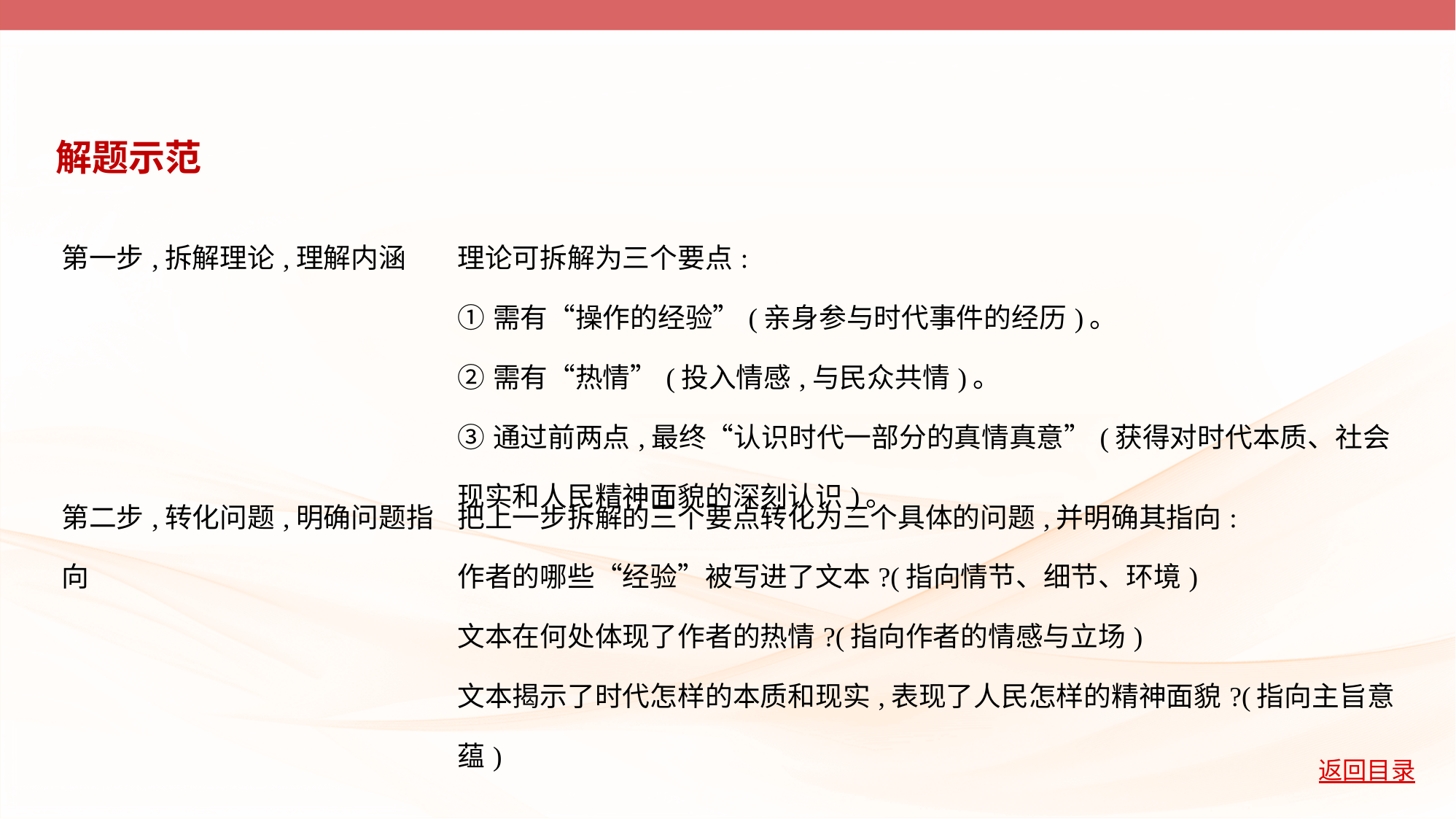

解题示范
| 第一步,拆解理论,理解内涵 | 理论可拆解为三个要点: ①需有“操作的经验”(亲身参与时代事件的经历)。 ②需有“热情”(投入情感,与民众共情)。 ③通过前两点,最终“认识时代一部分的真情真意”(获得对时代本质、社会现实和人民精神面貌的深刻认识)。 |
| --- | --- |
| 第二步,转化问题,明确问题指向 | 把上一步拆解的三个要点转化为三个具体的问题,并明确其指向: 作者的哪些“经验”被写进了文本?(指向情节、细节、环境) 文本在何处体现了作者的热情?(指向作者的情感与立场) 文本揭示了时代怎样的本质和现实,表现了人民怎样的精神面貌?(指向主旨意蕴) |